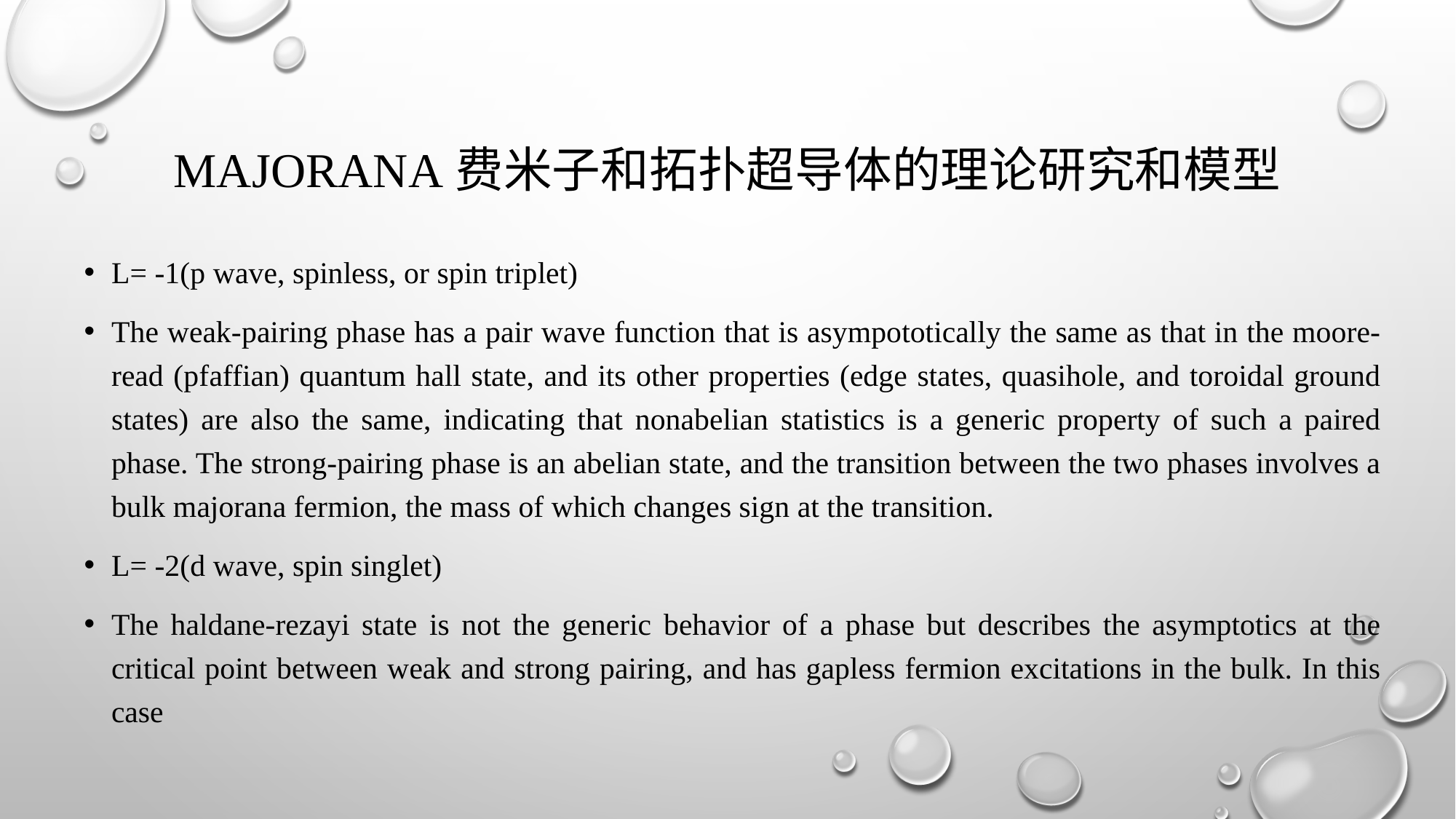

Majorana费米子和拓扑超导体的理论研究和模型
L= -1(p wave, spinless, or spin triplet)
The weak-pairing phase has a pair wave function that is asympototically the same as that in the moore-read (pfaffian) quantum hall state, and its other properties (edge states, quasihole, and toroidal ground states) are also the same, indicating that nonabelian statistics is a generic property of such a paired phase. The strong-pairing phase is an abelian state, and the transition between the two phases involves a bulk majorana fermion, the mass of which changes sign at the transition.
L= -2(d wave, spin singlet)
The haldane-rezayi state is not the generic behavior of a phase but describes the asymptotics at the critical point between weak and strong pairing, and has gapless fermion excitations in the bulk. In this case